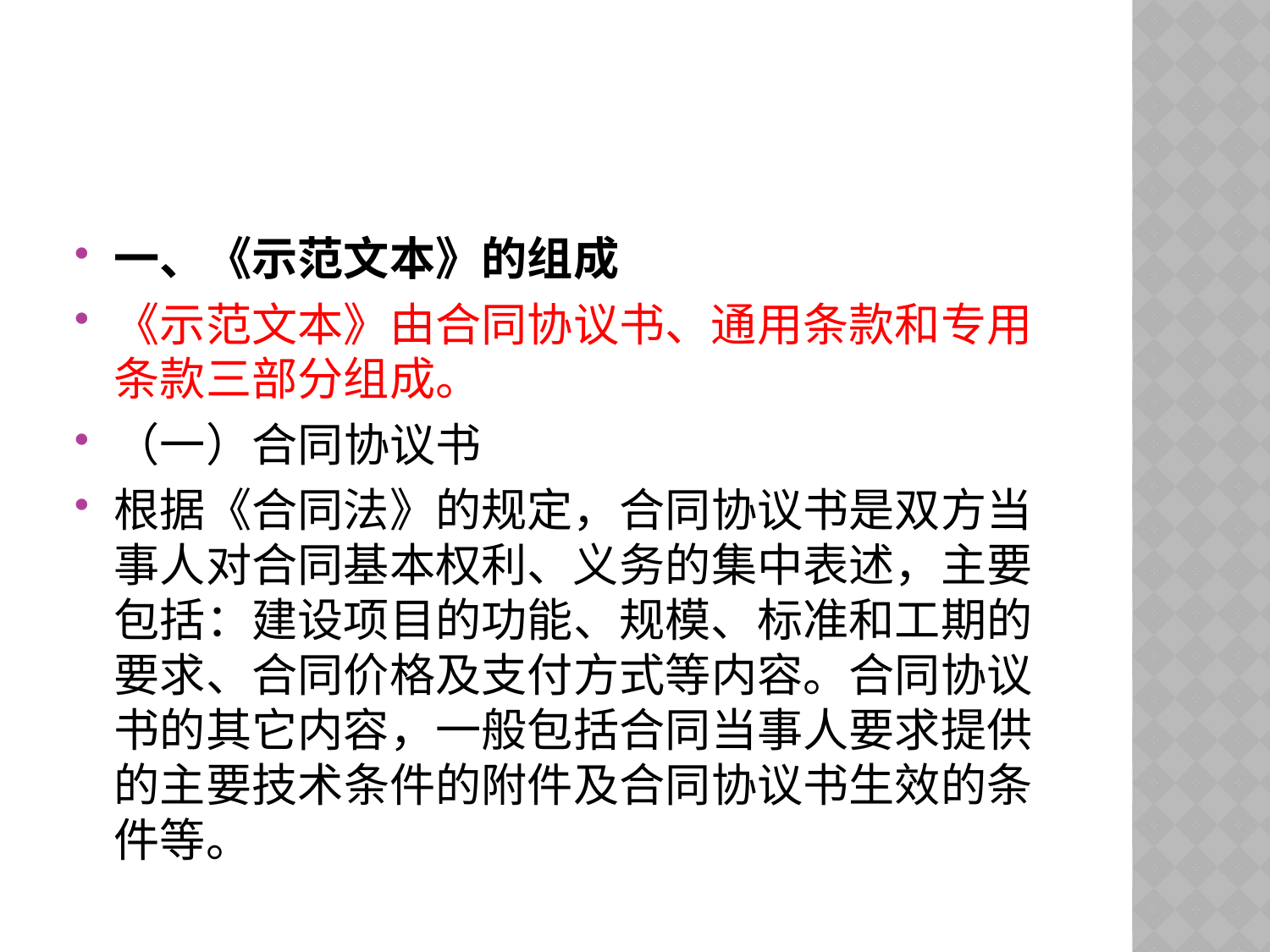

#
一、《示范文本》的组成
《示范文本》由合同协议书、通用条款和专用条款三部分组成。
（一）合同协议书
根据《合同法》的规定，合同协议书是双方当事人对合同基本权利、义务的集中表述，主要包括：建设项目的功能、规模、标准和工期的要求、合同价格及支付方式等内容。合同协议书的其它内容，一般包括合同当事人要求提供的主要技术条件的附件及合同协议书生效的条件等。